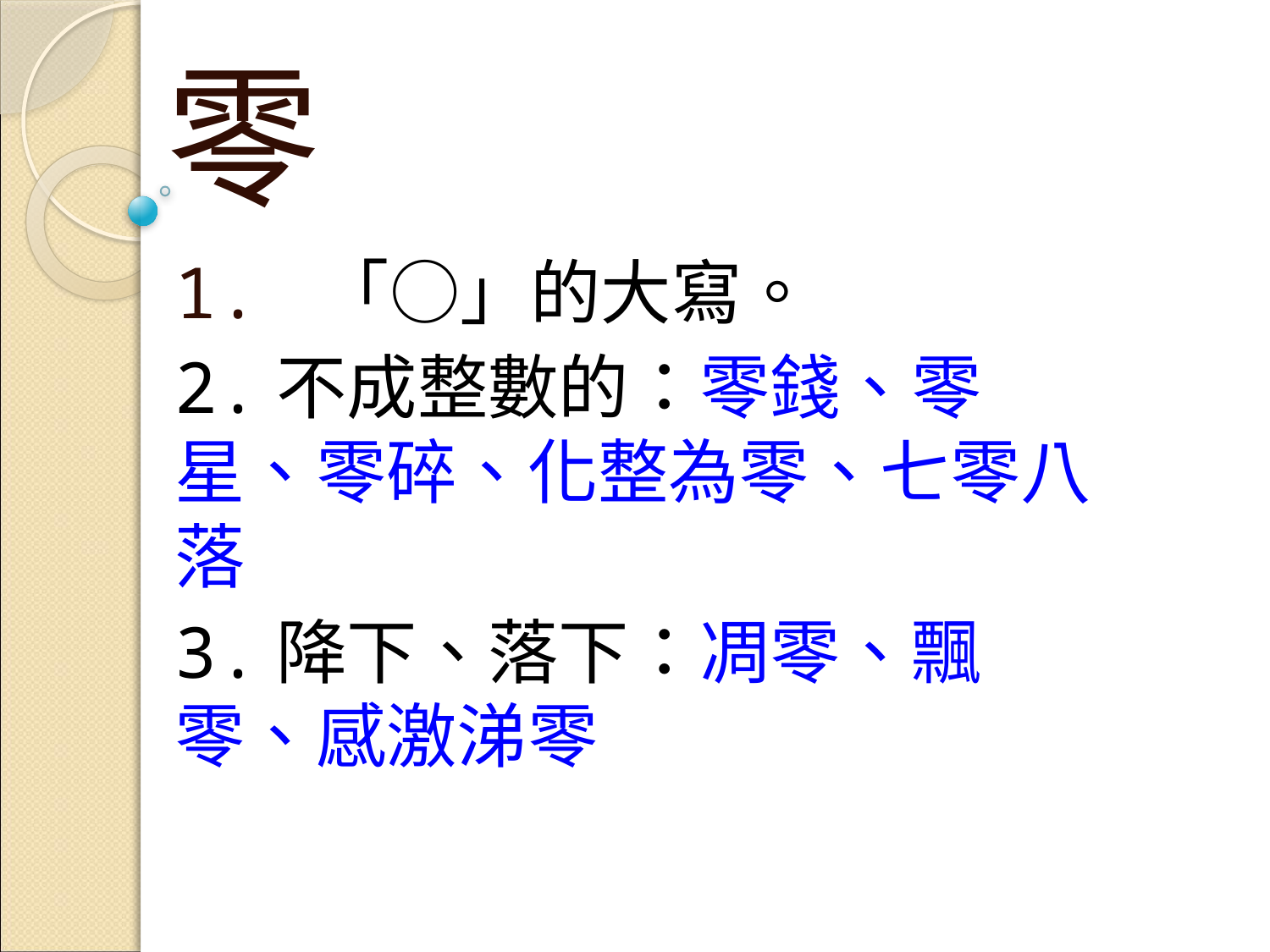

零
#
1. 「○」的大寫。
2.不成整數的：零錢、零星、零碎、化整為零、七零八落
3.降下、落下：凋零、飄零、感激涕零